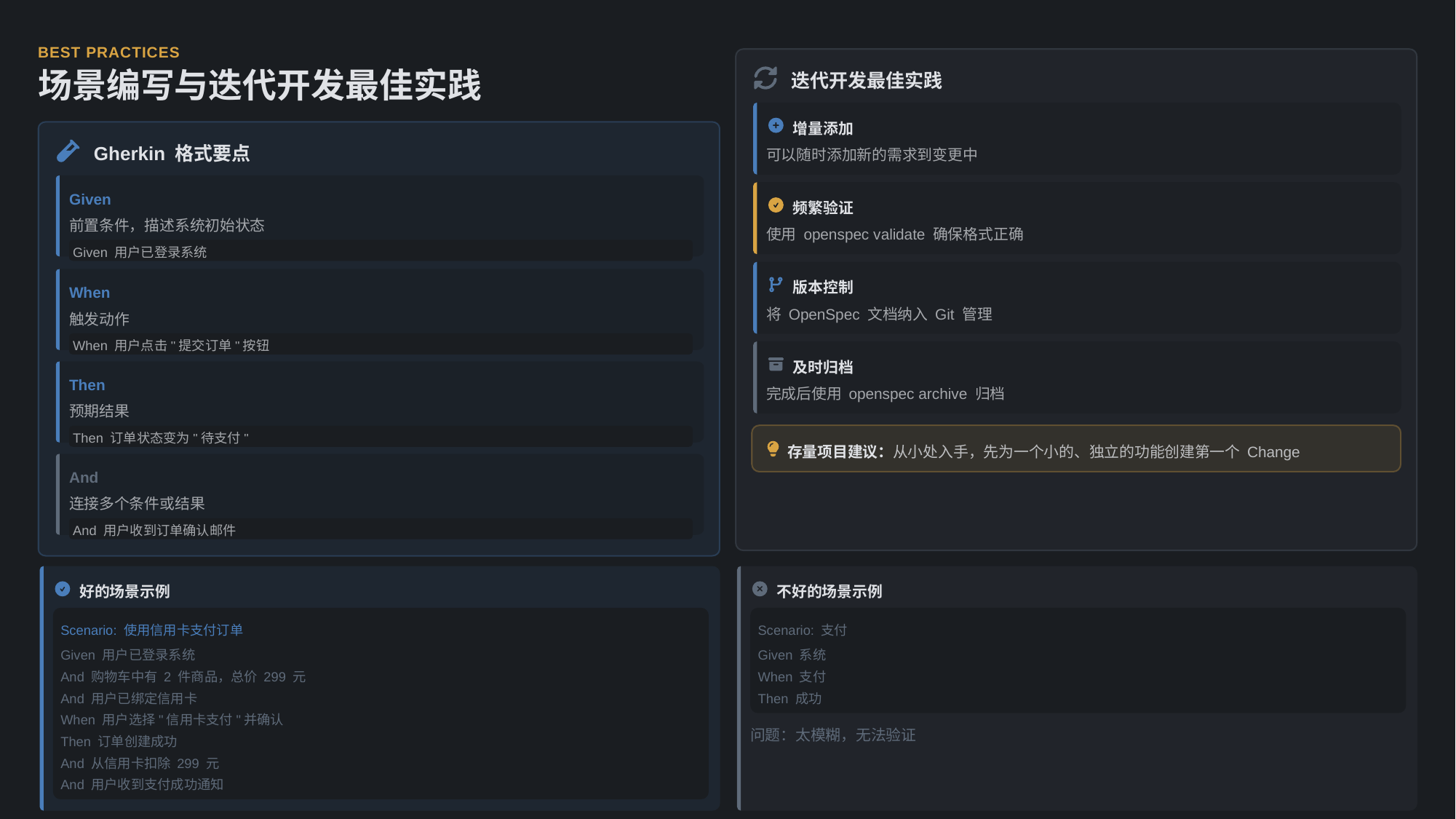

BEST PRACTICES

迭代开发最佳实践

场景编写与迭代开发最佳实践

增量添加

Gherkin 格式要点

可以随时添加新的需求到变更中

Given
频繁验证

前置条件，描述系统初始状态
使用 openspec validate 确保格式正确

Given 用户已登录系统

版本控制

When
将 OpenSpec 文档纳入 Git 管理
触发动作

When 用户点击"提交订单"按钮

及时归档

Then
完成后使用 openspec archive 归档
预期结果

Then 订单状态变为"待支付"
存量项目建议：从小处入手，先为一个小的、独立的功能创建第一个 Change

And
连接多个条件或结果

And 用户收到订单确认邮件

好的场景示例
不好的场景示例

Scenario: 使用信用卡支付订单
Scenario: 支付
Given 用户已登录系统
Given 系统
And 购物车中有 2 件商品，总价 299 元
When 支付
And 用户已绑定信用卡
Then 成功
When 用户选择"信用卡支付"并确认
问题：太模糊，无法验证
Then 订单创建成功
And 从信用卡扣除 299 元
And 用户收到支付成功通知